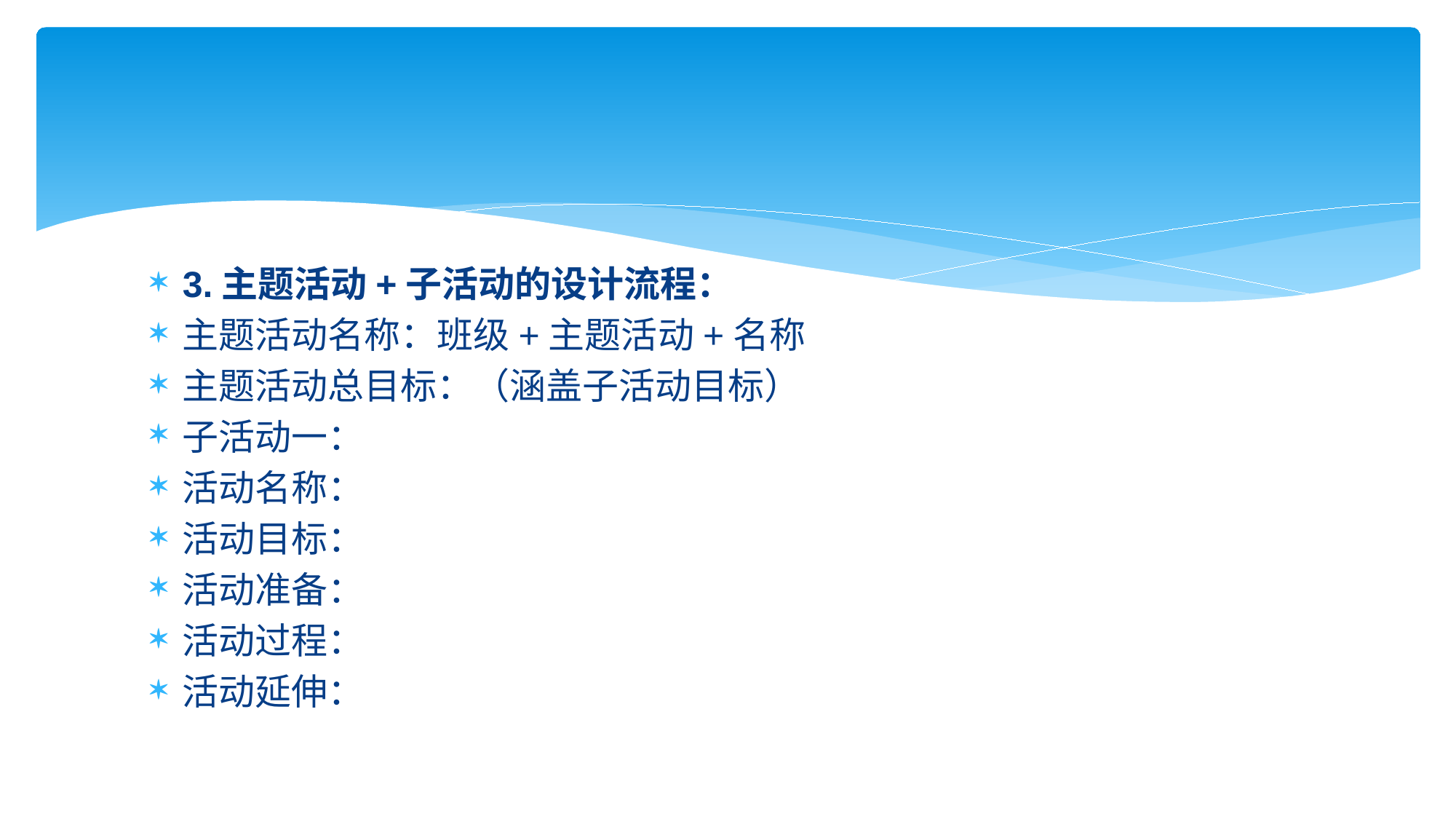

#
3.主题活动+子活动的设计流程：
主题活动名称：班级+主题活动+名称
主题活动总目标：（涵盖子活动目标）
子活动一：
活动名称：
活动目标：
活动准备：
活动过程：
活动延伸：